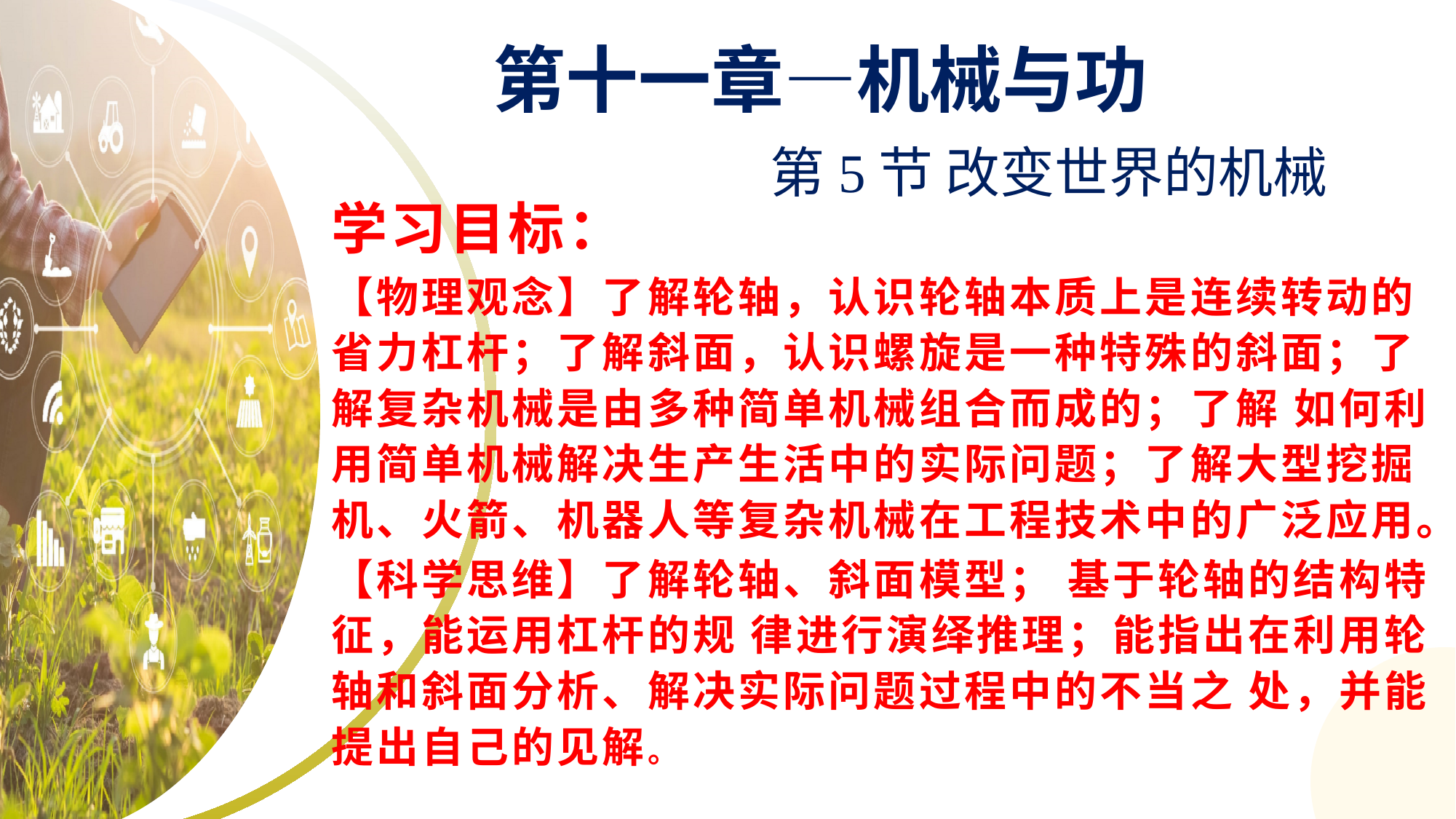

第十一章—机械与功
第5节 改变世界的机械

学习目标：
【物理观念】了解轮轴，认识轮轴本质上是连续转动的省力杠杆；了解斜面，认识螺旋是一种特殊的斜面；了解复杂机械是由多种简单机械组合而成的；了解 如何利用简单机械解决生产生活中的实际问题；了解大型挖掘机、火箭、机器人等复杂机械在工程技术中的广泛应用。
【科学思维】了解轮轴、斜面模型； 基于轮轴的结构特征，能运用杠杆的规 律进行演绎推理；能指出在利用轮轴和斜面分析、解决实际问题过程中的不当之 处，并能提出自己的见解。